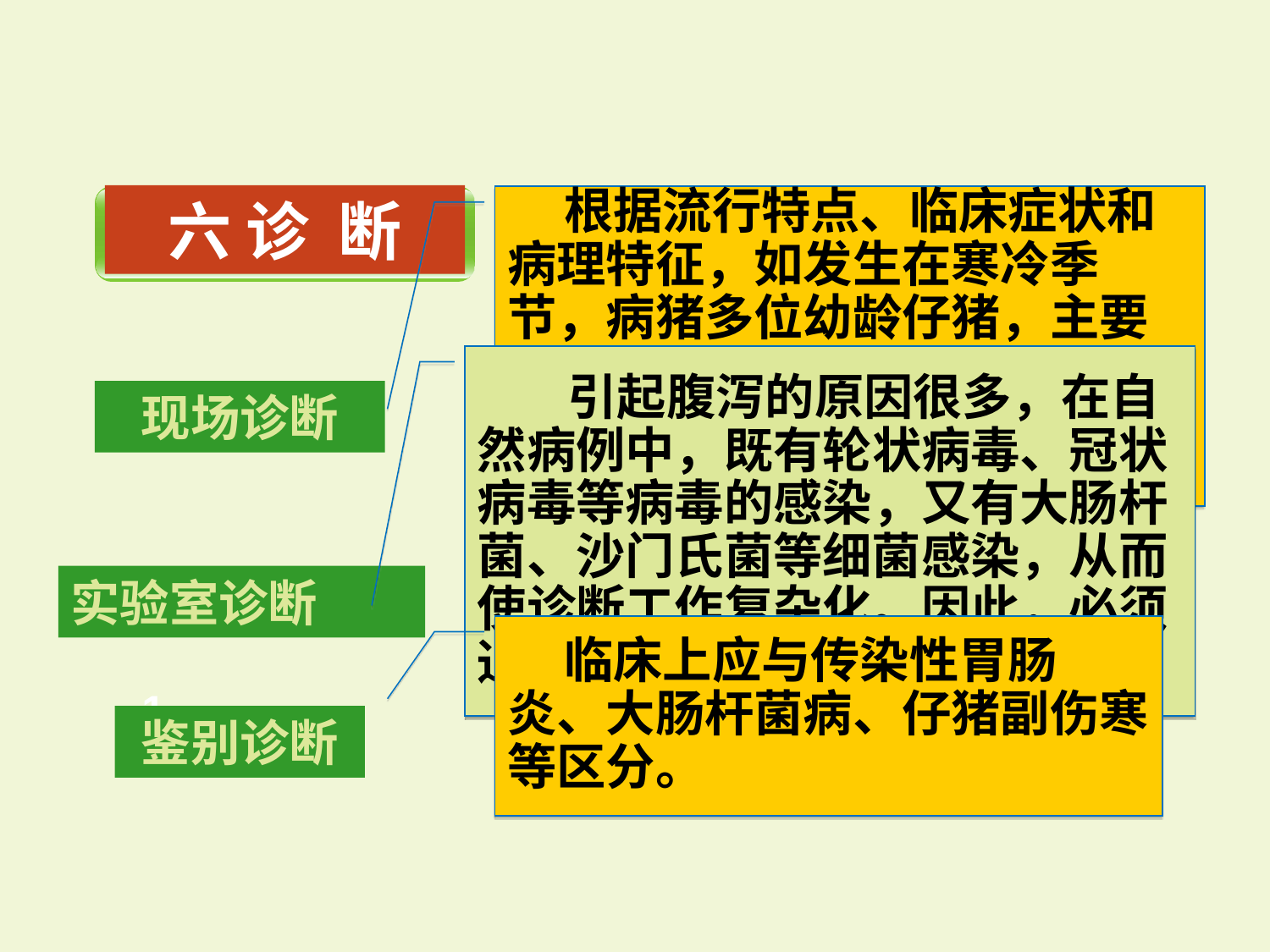

六 诊  断

    根据流行特点、临床症状和病理特征，如发生在寒冷季节，病猪多位幼龄仔猪，主要症状为腹泻，剖检以小肠的急性卡他性炎症为特征等，即可做出初步诊断。
       引起腹泻的原因很多，在自然病例中，既有轮状病毒、冠状病毒等病毒的感染，又有大肠杆菌、沙门氏菌等细菌感染，从而使诊断工作复杂化。因此，必须通过实验室检查才能确诊。
现场诊断
实验室诊断
    临床上应与传染性胃肠炎、大肠杆菌病、仔猪副伤寒等区分。
1
鉴别诊断